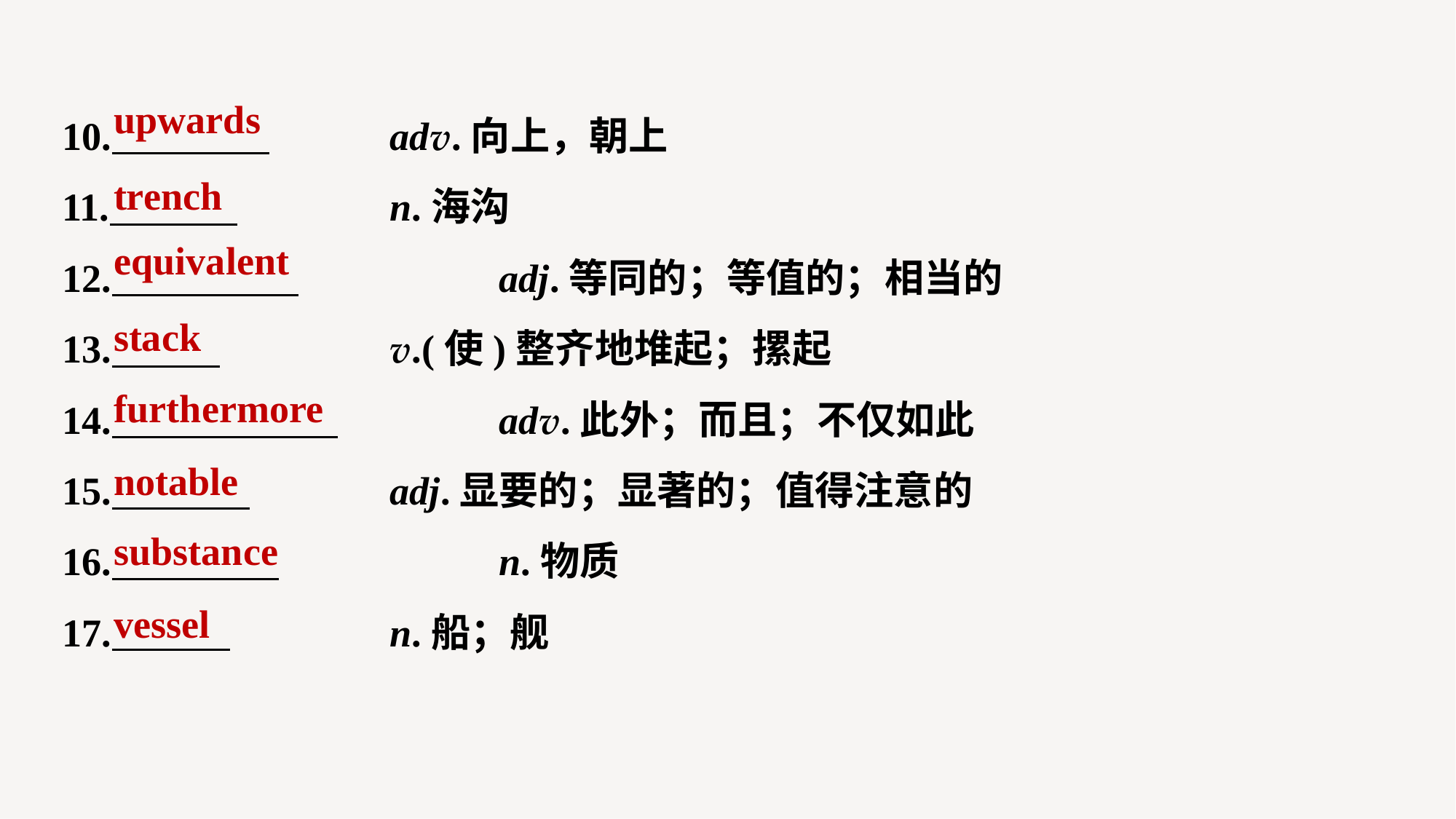

10.                 		adv.向上，朝上
11.              		n.海沟
12.                    		adj.等同的；等值的；相当的
13.            		v.(使)整齐地堆起；摞起
14.                        		adv.此外；而且；不仅如此
15.               		adj.显要的；显著的；值得注意的
16.                  		n.物质
17.             		n.船；舰
upwards
trench
equivalent
stack
furthermore
notable
substance
vessel